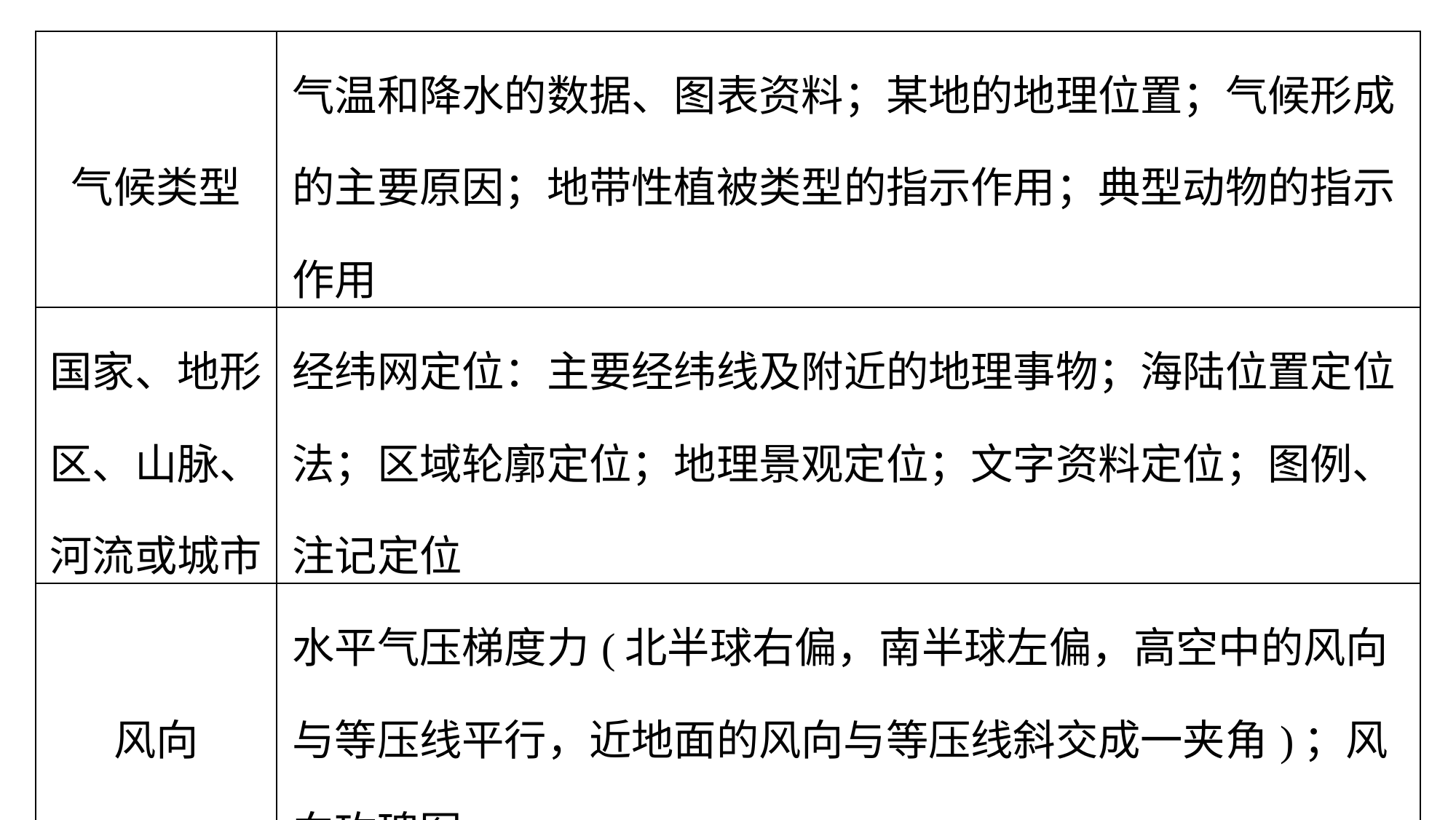

| 气候类型 | 气温和降水的数据、图表资料；某地的地理位置；气候形成的主要原因；地带性植被类型的指示作用；典型动物的指示作用 |
| --- | --- |
| 国家、地形区、山脉、河流或城市 | 经纬网定位：主要经纬线及附近的地理事物；海陆位置定位法；区域轮廓定位；地理景观定位；文字资料定位；图例、注记定位 |
| 风向 | 水平气压梯度力(北半球右偏，南半球左偏，高空中的风向与等压线平行，近地面的风向与等压线斜交成一夹角)；风向玫瑰图 |